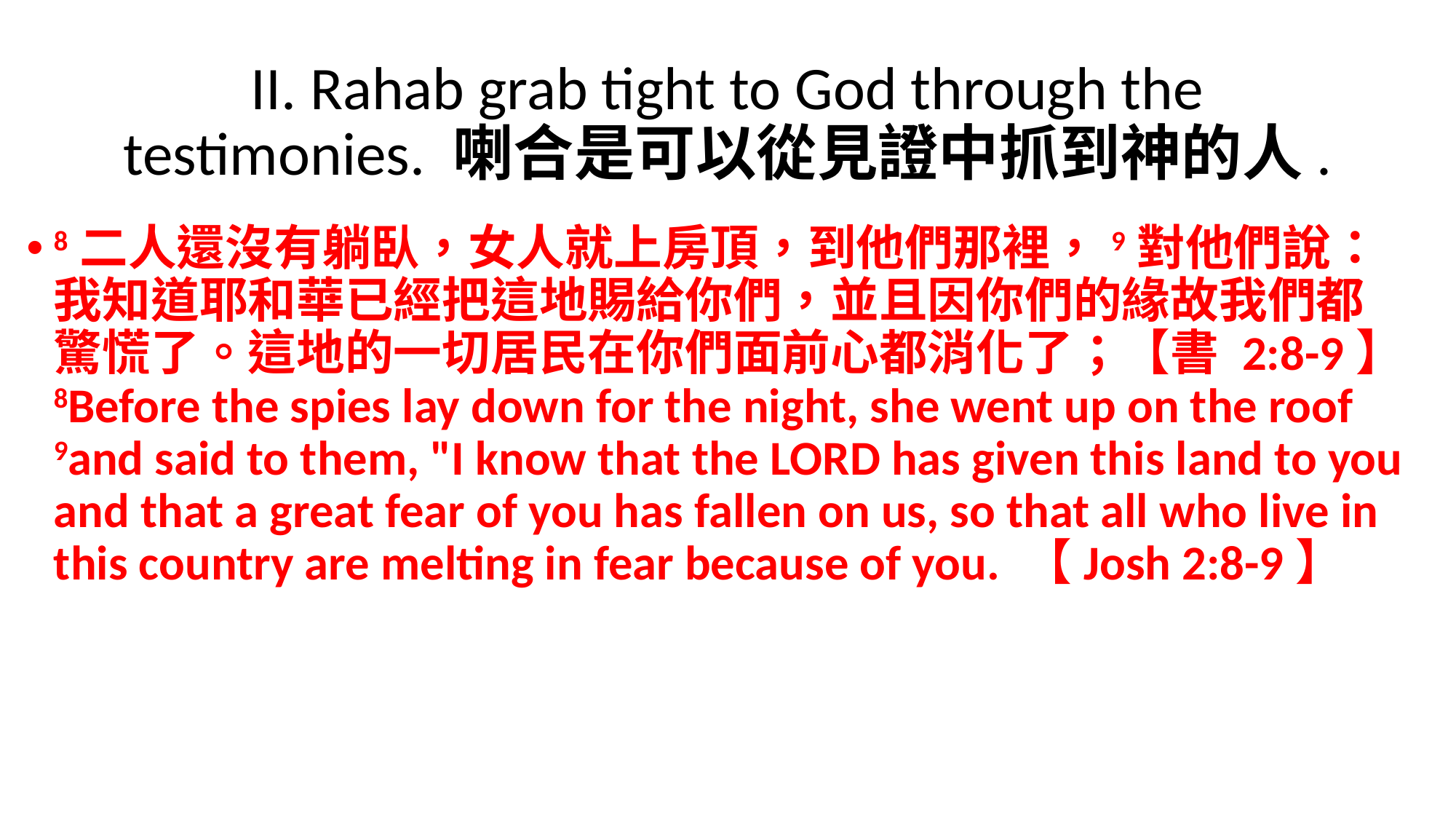

# II. Rahab grab tight to God through the testimonies. 喇合是可以從見證中抓到神的人.
8二人還沒有躺臥，女人就上房頂，到他們那裡，9對他們說：我知道耶和華已經把這地賜給你們，並且因你們的緣故我們都驚慌了。這地的一切居民在你們面前心都消化了；【書 2:8-9】
8Before the spies lay down for the night, she went up on the roof 9and said to them, "I know that the LORD has given this land to you and that a great fear of you has fallen on us, so that all who live in this country are melting in fear because of you. 【Josh 2:8-9】